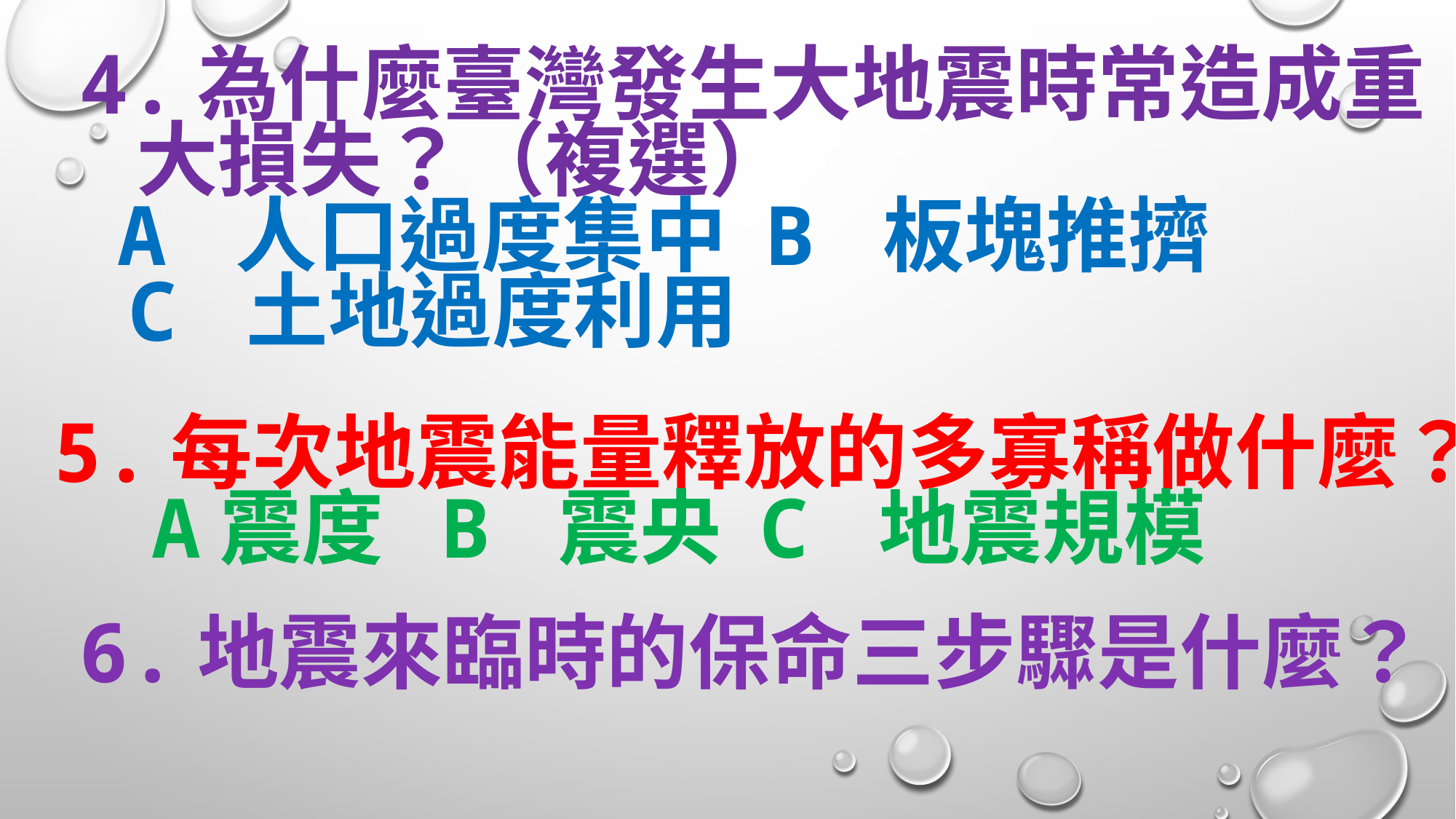

4.為什麼臺灣發生大地震時常造成重
  大損失？（複選）
 A 人口過度集中 B 板塊推擠
 C 土地過度利用
5.每次地震能量釋放的多寡稱做什麼？
  A震度  B 震央 C 地震規模
6.地震來臨時的保命三步驟是什麼？